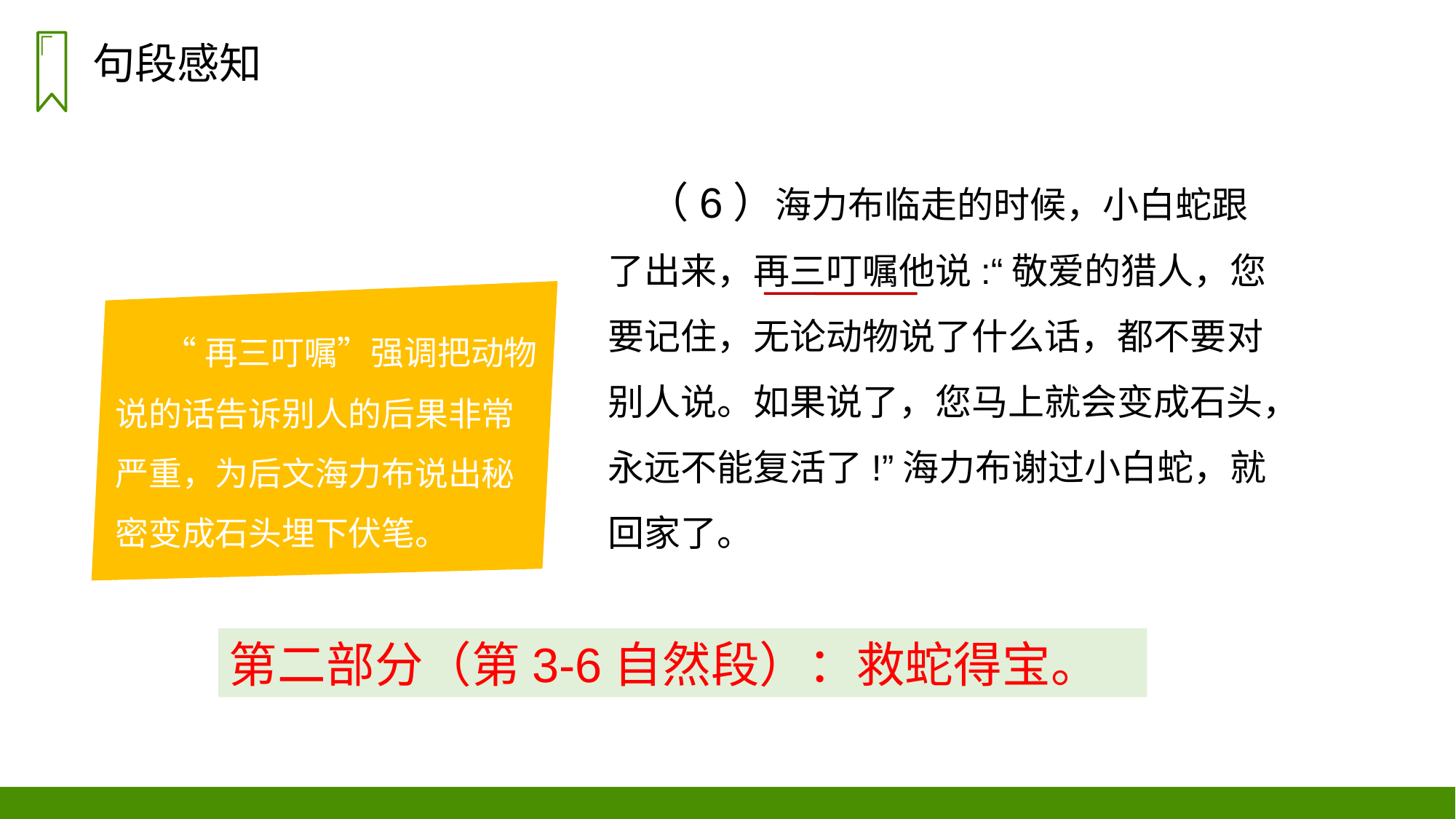

句段感知
   （6）海力布临走的时候，小白蛇跟了出来，再三叮嘱他说:“敬爱的猎人，您要记住，无论动物说了什么话，都不要对别人说。如果说了，您马上就会变成石头，永远不能复活了!”海力布谢过小白蛇，就回家了。

      “再三叮嘱”强调把动物说的话告诉别人的后果非常严重，为后文海力布说出秘密变成石头埋下伏笔。
第二部分（第3-6自然段）：救蛇得宝。